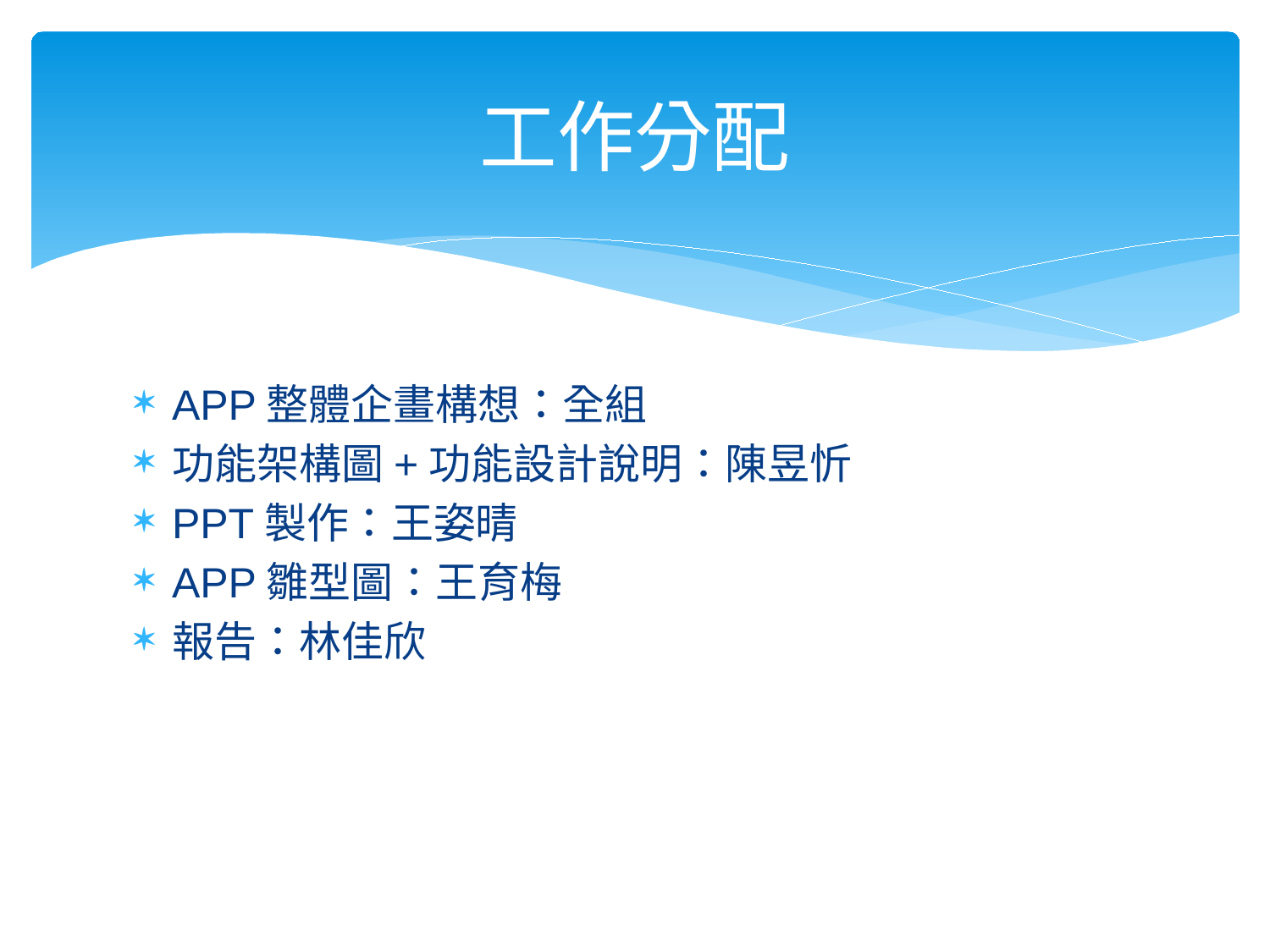

# 工作分配
APP整體企畫構想：全組
功能架構圖+功能設計說明：陳昱忻
PPT製作：王姿晴
APP雛型圖：王育梅
報告：林佳欣